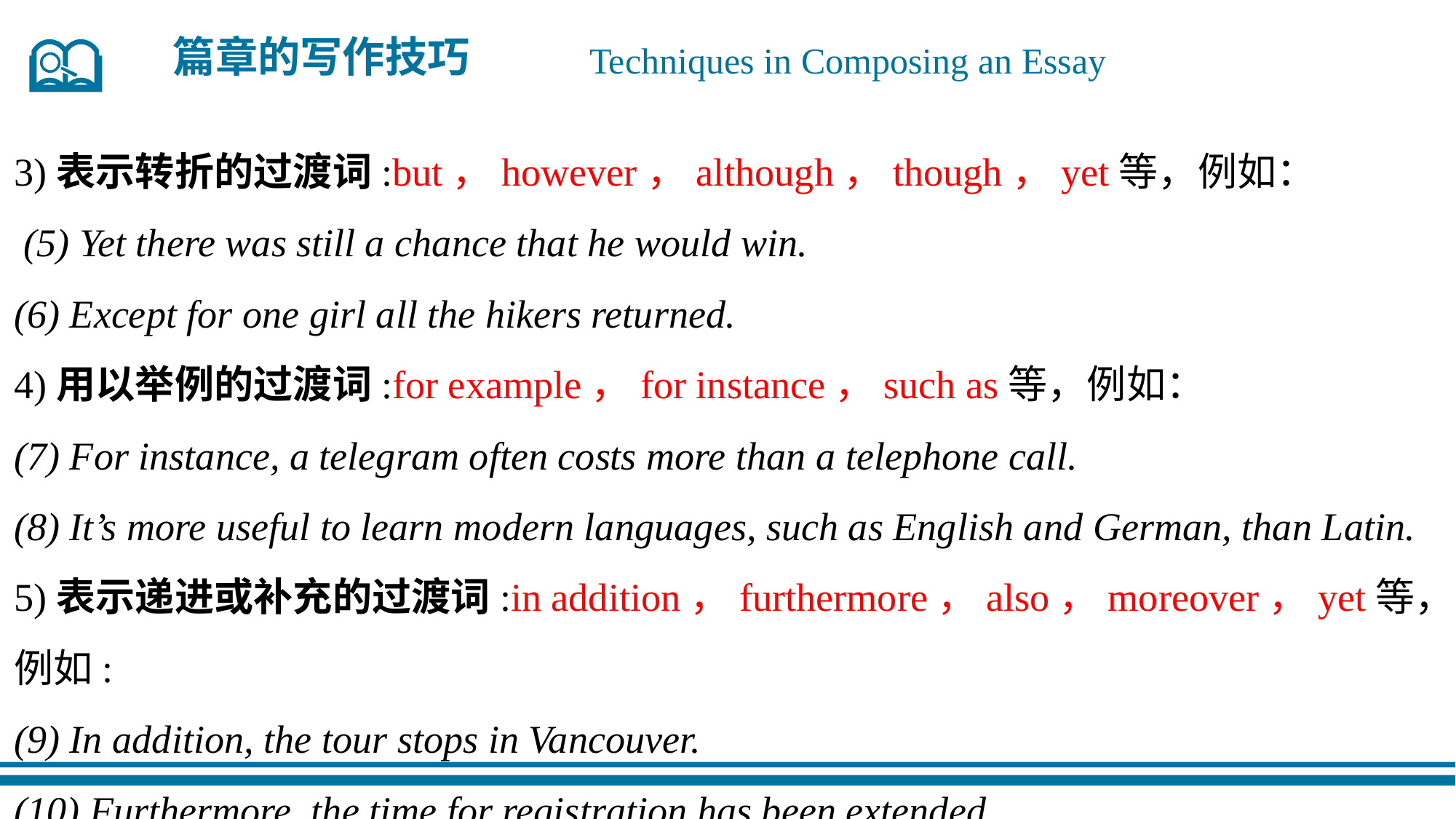

篇章的写作技巧
Techniques in Composing an Essay
3)表示转折的过渡词:but，however，although，though，yet等，例如：
 (5) Yet there was still a chance that he would win.
(6) Except for one girl all the hikers returned.
4)用以举例的过渡词:for example，for instance，such as等，例如：
(7) For instance, a telegram often costs more than a telephone call.
(8) It’s more useful to learn modern languages, such as English and German, than Latin.
5)表示递进或补充的过渡词:in addition，furthermore，also，moreover，yet等，例如:
(9) In addition, the tour stops in Vancouver.
(10) Furthermore, the time for registration has been extended.